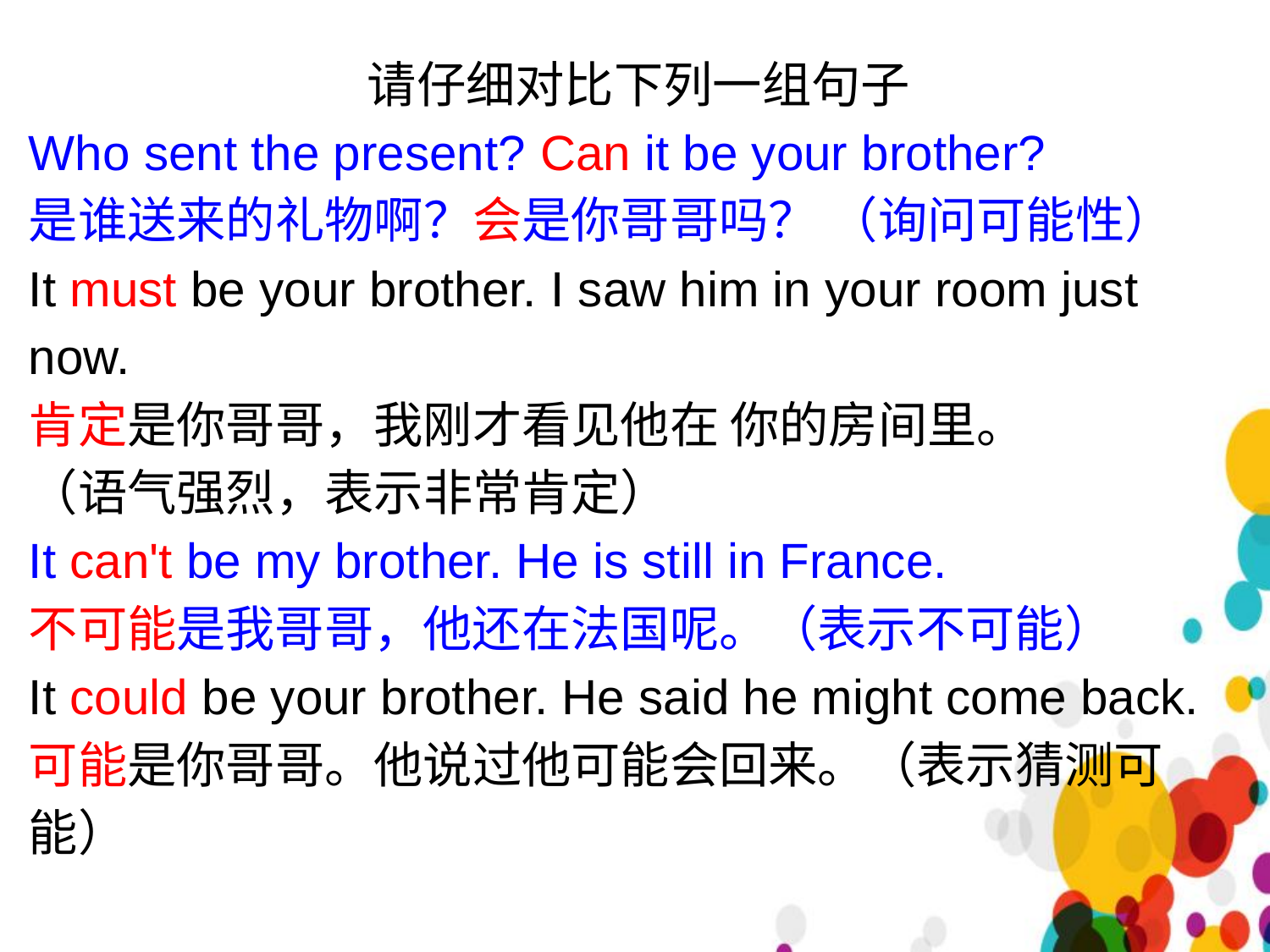

请仔细对比下列一组句子
Who sent the present? Can it be your brother?
是谁送来的礼物啊？会是你哥哥吗？ （询问可能性）
It must be your brother. I saw him in your room just now.
肯定是你哥哥，我刚才看见他在 你的房间里。
（语气强烈，表示非常肯定）
It can't be my brother. He is still in France.
不可能是我哥哥，他还在法国呢。（表示不可能）
It could be your brother. He said he might come back.
可能是你哥哥。他说过他可能会回来。（表示猜测可能）